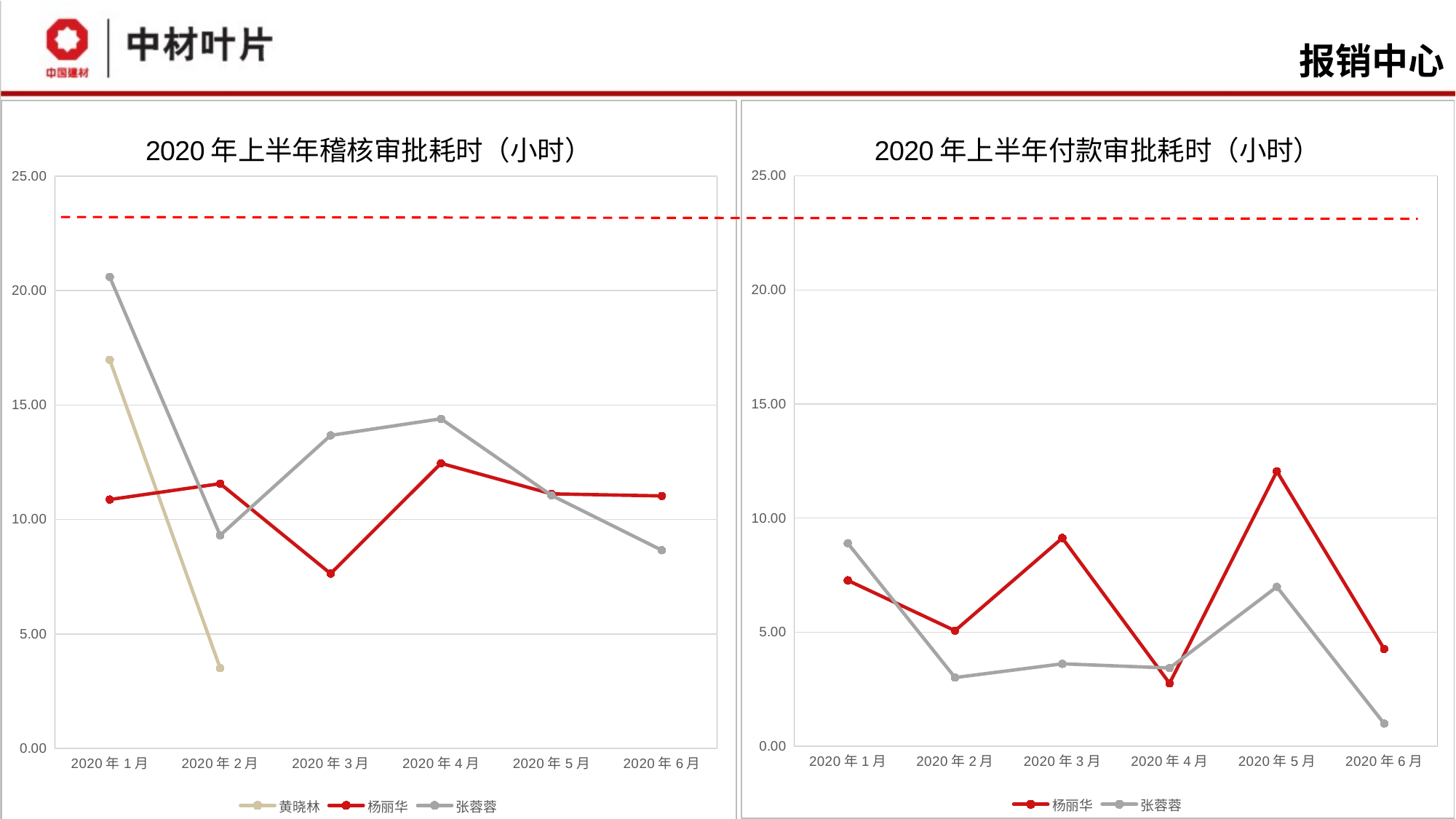

# 报销中心

### Chart: 2020年上半年稽核审批耗时（小时）

| Category | 黄晓林 | 杨丽华 | 张蓉蓉 |
|---|---|---|---|
| 2020年1月 | 16.9746790122192 | 10.8720652174911 | 20.592134259353 |
| 2020年2月 | 3.50750000041444 | 11.5649645391881 | 9.31080212234193 |
| 2020年3月 | None | 7.63639660501697 | 13.6729278673823 |
| 2020年4月 | None | 12.4516250000088 | 14.3972114347339 |
| 2020年5月 | None | 11.1200981620639 | 11.0555291744157 |
| 2020年6月 | None | 11.0289881980442 | 8.65680663221851 |

### Chart: 2020年上半年付款审批耗时（小时）

| Category | 杨丽华 | 张蓉蓉 |
|---|---|---|
| 2020年1月 | 7.27310823761268 | 8.90028911577722 |
| 2020年2月 | 5.06735042729549 | 3.01231707319214 |
| 2020年3月 | 9.12809309307832 | 3.61647222228348 |
| 2020年4月 | 2.76049313359054 | 3.43202861951431 |
| 2020年5月 | 12.0512908496803 | 6.98893557423374 |
| 2020年6月 | 4.26975988700218 | 0.997839147287967 |